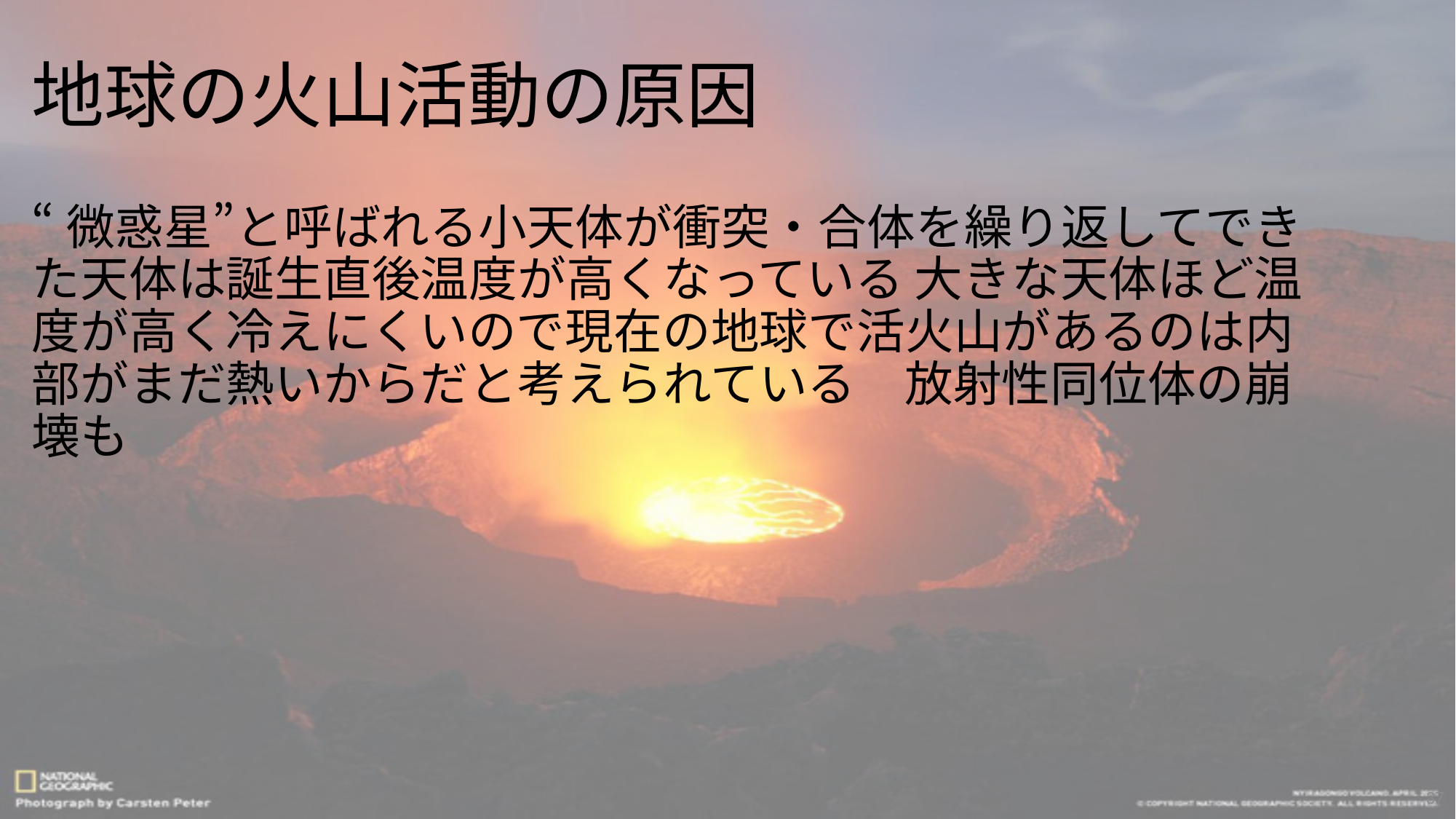

# 地球の火山活動の原因
“微惑星”と呼ばれる小天体が衝突・合体を繰り返してできた天体は誕生直後温度が高くなっている 大きな天体ほど温度が高く冷えにくいので現在の地球で活火山があるのは内部がまだ熱いからだと考えられている　放射性同位体の崩壊も
37